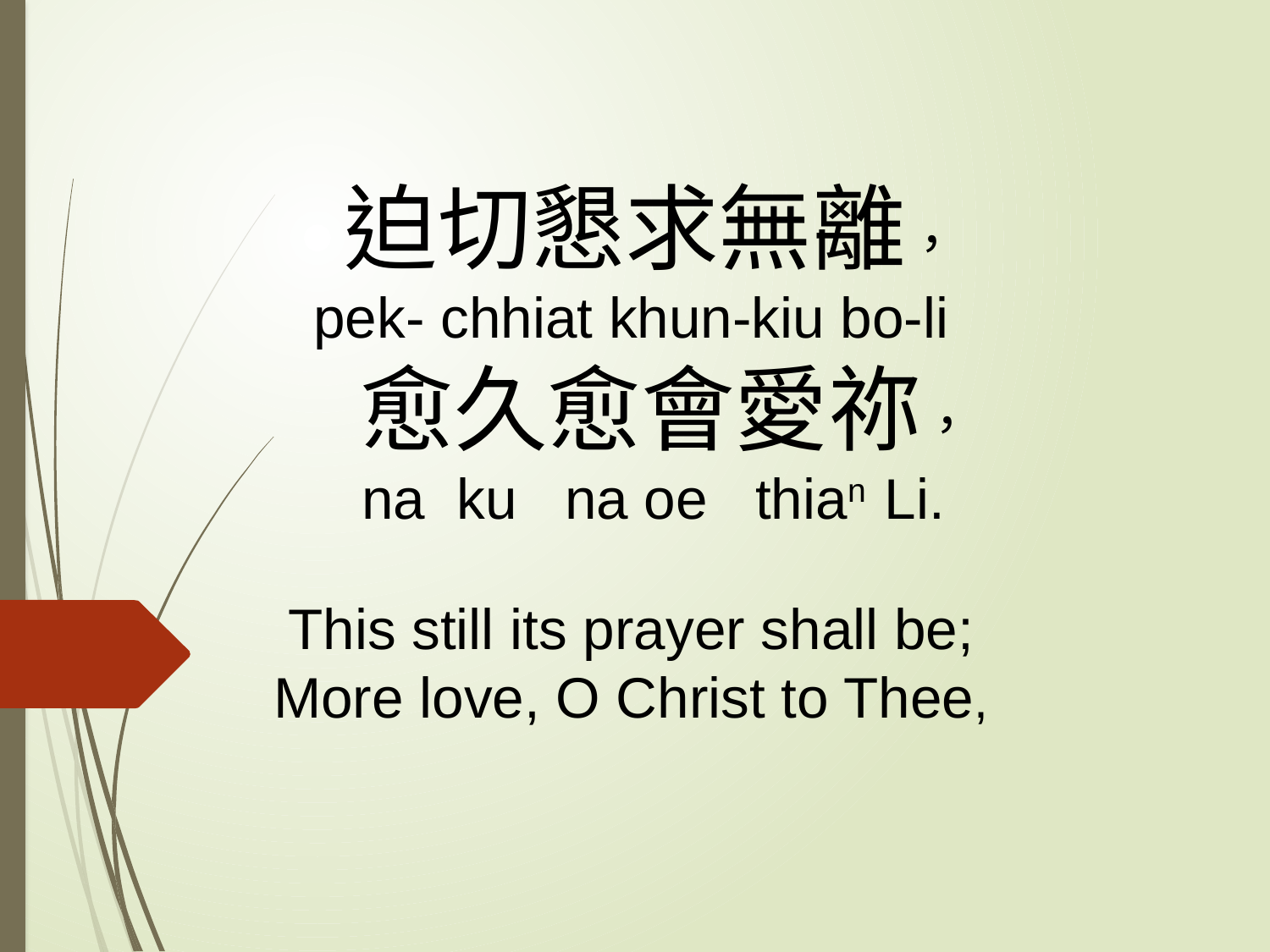

# 迫切懇求無離， pek- chhiat khun-kiu bo-li 愈久愈會愛祢， na  ku   na oe   thian  Li. This still its prayer shall be; More love, O Christ to Thee,